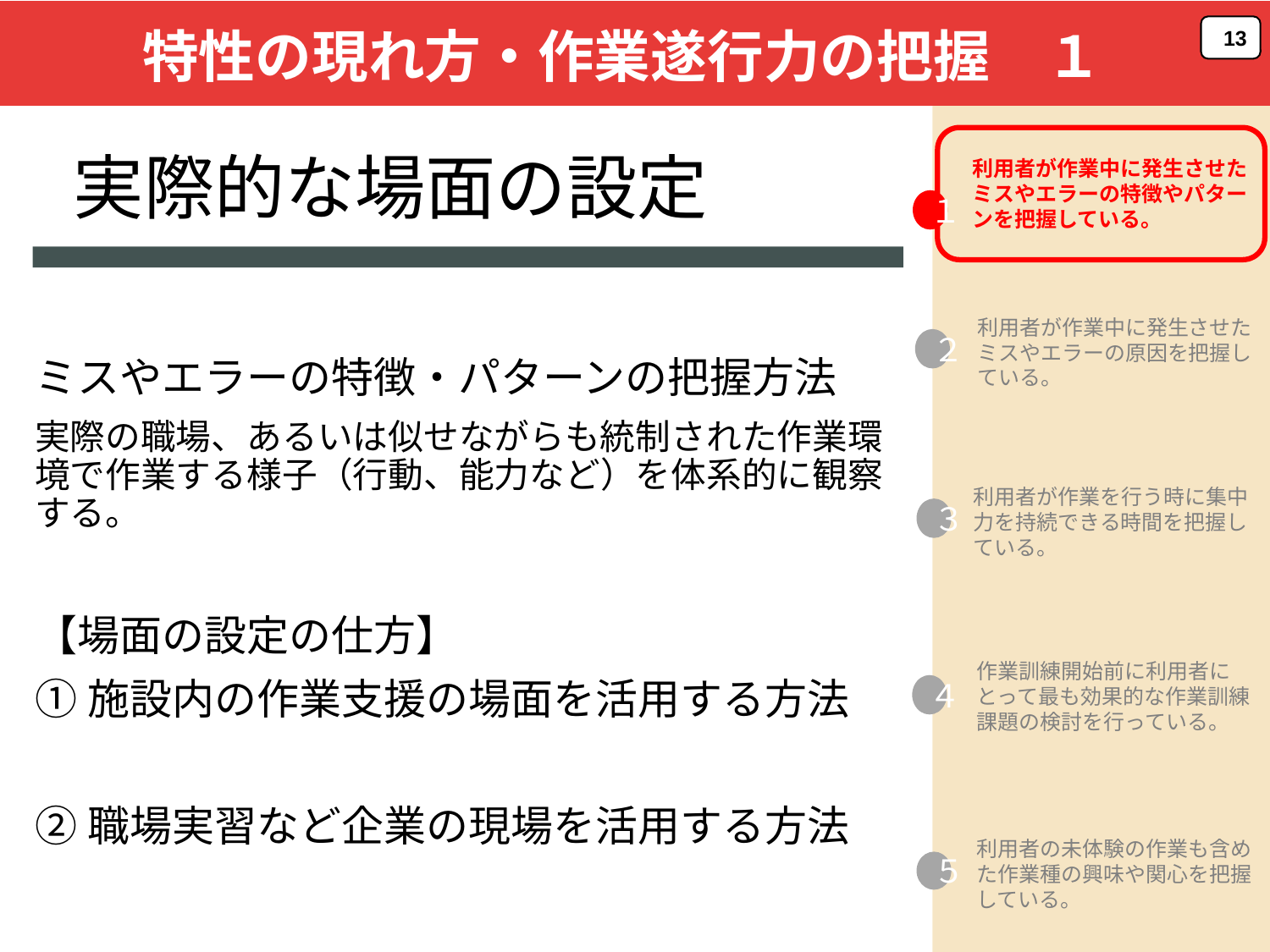

13
特性の現れ方・作業遂行力の把握　１

実際的な場面の設定
利用者が作業中に発生させたミスやエラーの特徴やパターンを把握している。
１
２
３
４
５

利用者が作業中に発生させたミスやエラーの原因を把握している。
ミスやエラーの特徴・パターンの把握方法
実際の職場、あるいは似せながらも統制された作業環境で作業する様子（行動、能力など）を体系的に観察する。

【場面の設定の仕方】
①施設内の作業支援の場面を活用する方法

②職場実習など企業の現場を活用する方法
利用者が作業を行う時に集中力を持続できる時間を把握している。
作業訓練開始前に利用者にとって最も効果的な作業訓練課題の検討を行っている。
利用者の未体験の作業も含めた作業種の興味や関心を把握している。